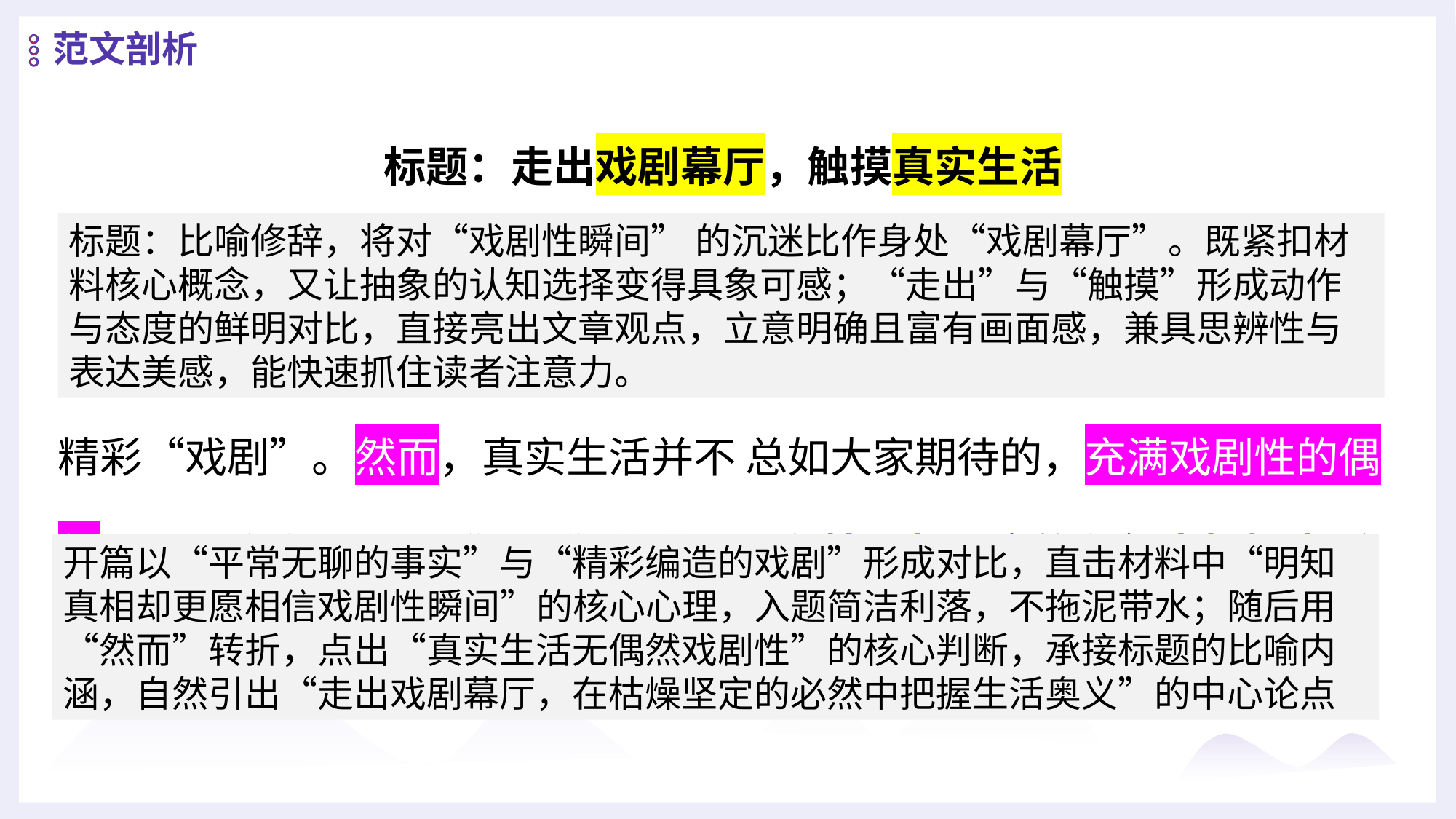

范文剖析
标题：走出戏剧幕厅，触摸真实生活

①相较于平常甚至无聊的事实，人们总是更倾向于相信被编造出的精彩“戏剧”。然而，真实生活并不 总如大家期待的，充满戏剧性的偶然。我们应学会走出“戏剧”的幕厅，在枯燥却坚定的必然中把握生活的奥义。

标题：比喻修辞，将对“戏剧性瞬间” 的沉迷比作身处“戏剧幕厅”。既紧扣材料核心概念，又让抽象的认知选择变得具象可感；“走出”与“触摸”形成动作与态度的鲜明对比，直接亮出文章观点，立意明确且富有画面感，兼具思辨性与表达美感，能快速抓住读者注意力。
开篇以“平常无聊的事实”与“精彩编造的戏剧”形成对比，直击材料中“明知真相却更愿相信戏剧性瞬间”的核心心理，入题简洁利落，不拖泥带水；随后用“然而”转折，点出“真实生活无偶然戏剧性”的核心判断，承接标题的比喻内涵，自然引出“走出戏剧幕厅，在枯燥坚定的必然中把握生活奥义”的中心论点